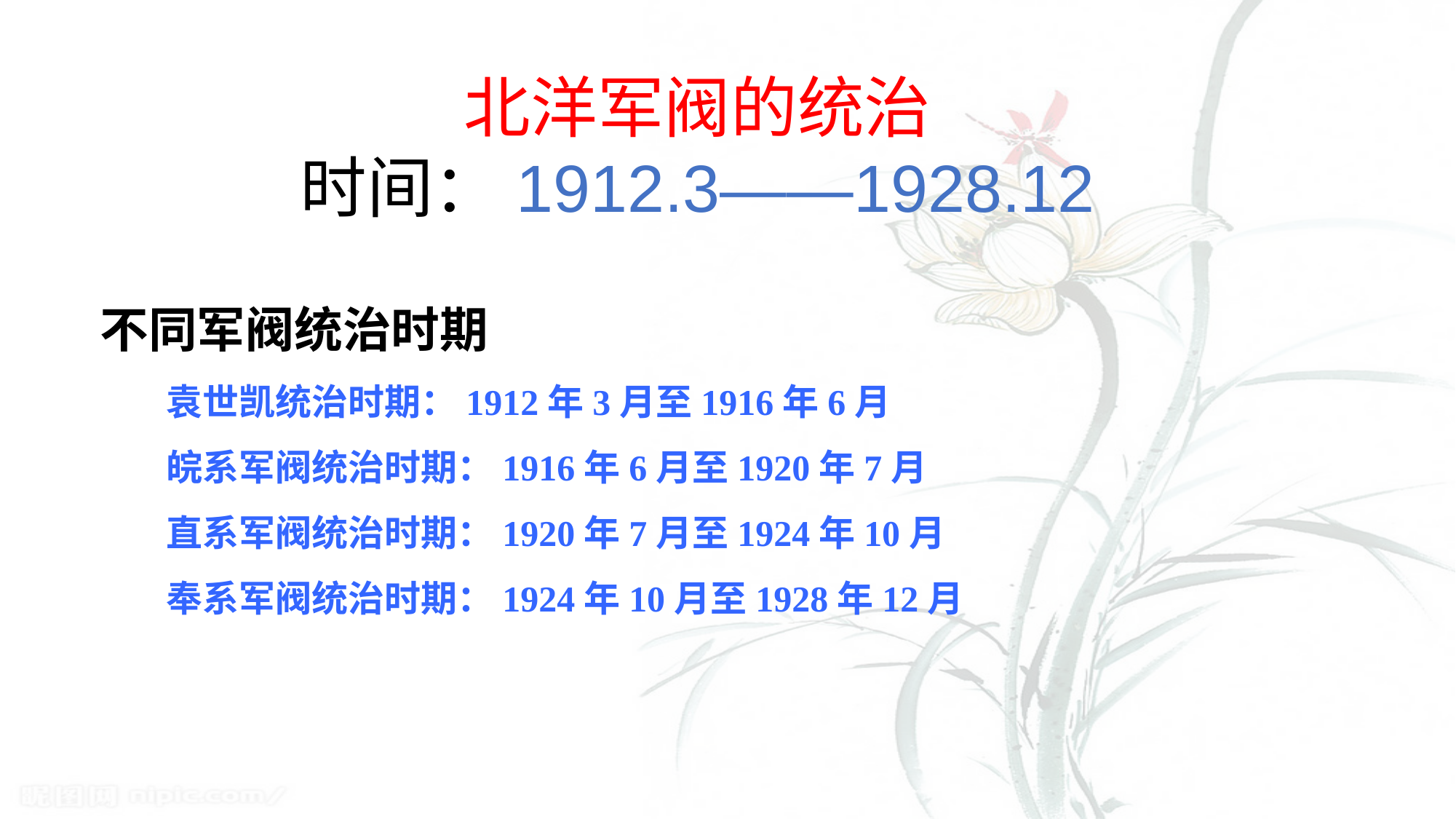

北洋军阀的统治
时间：1912.3——1928.12
不同军阀统治时期
       袁世凯统治时期：1912年3月至1916年6月
       皖系军阀统治时期：1916年6月至1920年7月
       直系军阀统治时期：1920年7月至1924年10月
       奉系军阀统治时期：1924年10月至1928年12月